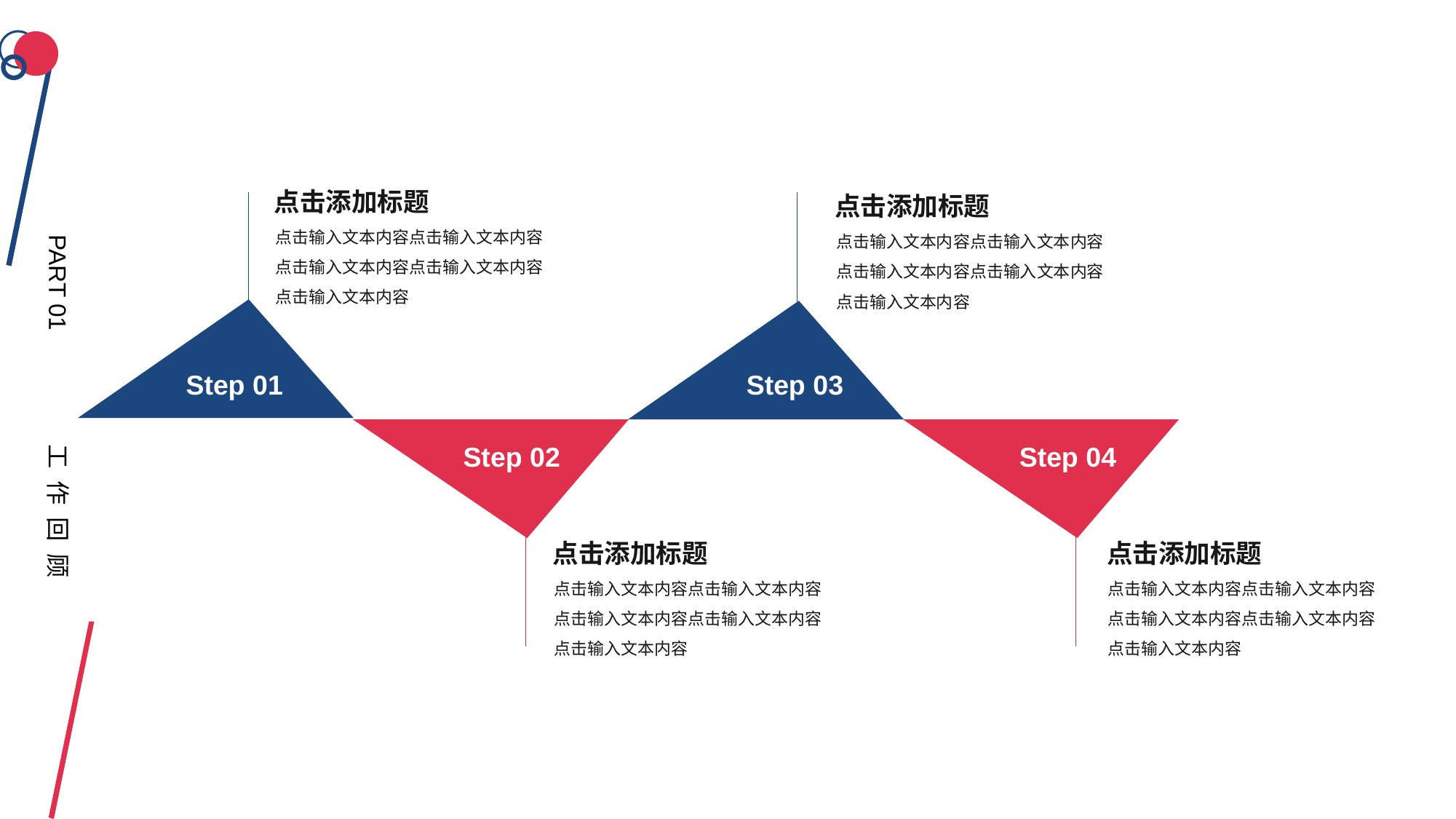

PART 01
工作回顾

点击添加标题
点击添加标题
点击输入文本内容点击输入文本内容点击输入文本内容点击输入文本内容点击输入文本内容
点击输入文本内容点击输入文本内容点击输入文本内容点击输入文本内容点击输入文本内容

Step 01
Step 03

Step 02
Step 04
点击添加标题
点击添加标题
点击输入文本内容点击输入文本内容点击输入文本内容点击输入文本内容点击输入文本内容
点击输入文本内容点击输入文本内容点击输入文本内容点击输入文本内容点击输入文本内容